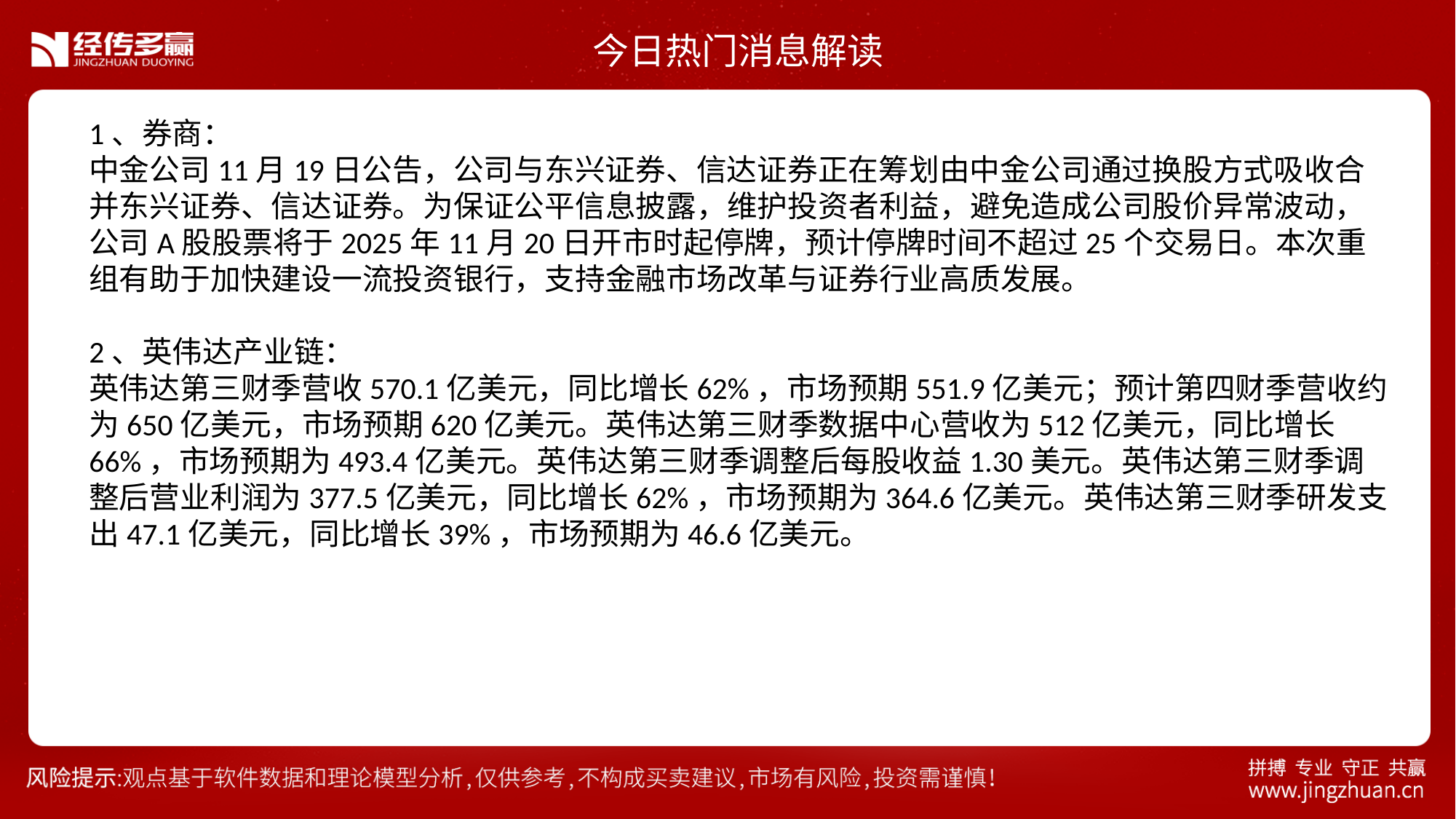

今日热门消息解读
1、券商：
中金公司11月19日公告，公司与东兴证券、信达证券正在筹划由中金公司通过换股方式吸收合并东兴证券、信达证券。为保证公平信息披露，维护投资者利益，避免造成公司股价异常波动，公司A股股票将于2025年11月20日开市时起停牌，预计停牌时间不超过25个交易日。本次重组有助于加快建设一流投资银行，支持金融市场改革与证券行业高质发展。

2、英伟达产业链：
英伟达第三财季营收570.1亿美元，同比增长62%，市场预期551.9亿美元；预计第四财季营收约为650亿美元，市场预期620亿美元。英伟达第三财季数据中心营收为512亿美元，同比增长66%，市场预期为493.4亿美元。英伟达第三财季调整后每股收益1.30美元。英伟达第三财季调整后营业利润为377.5亿美元，同比增长62%，市场预期为364.6亿美元。英伟达第三财季研发支出47.1亿美元，同比增长39%，市场预期为46.6亿美元。